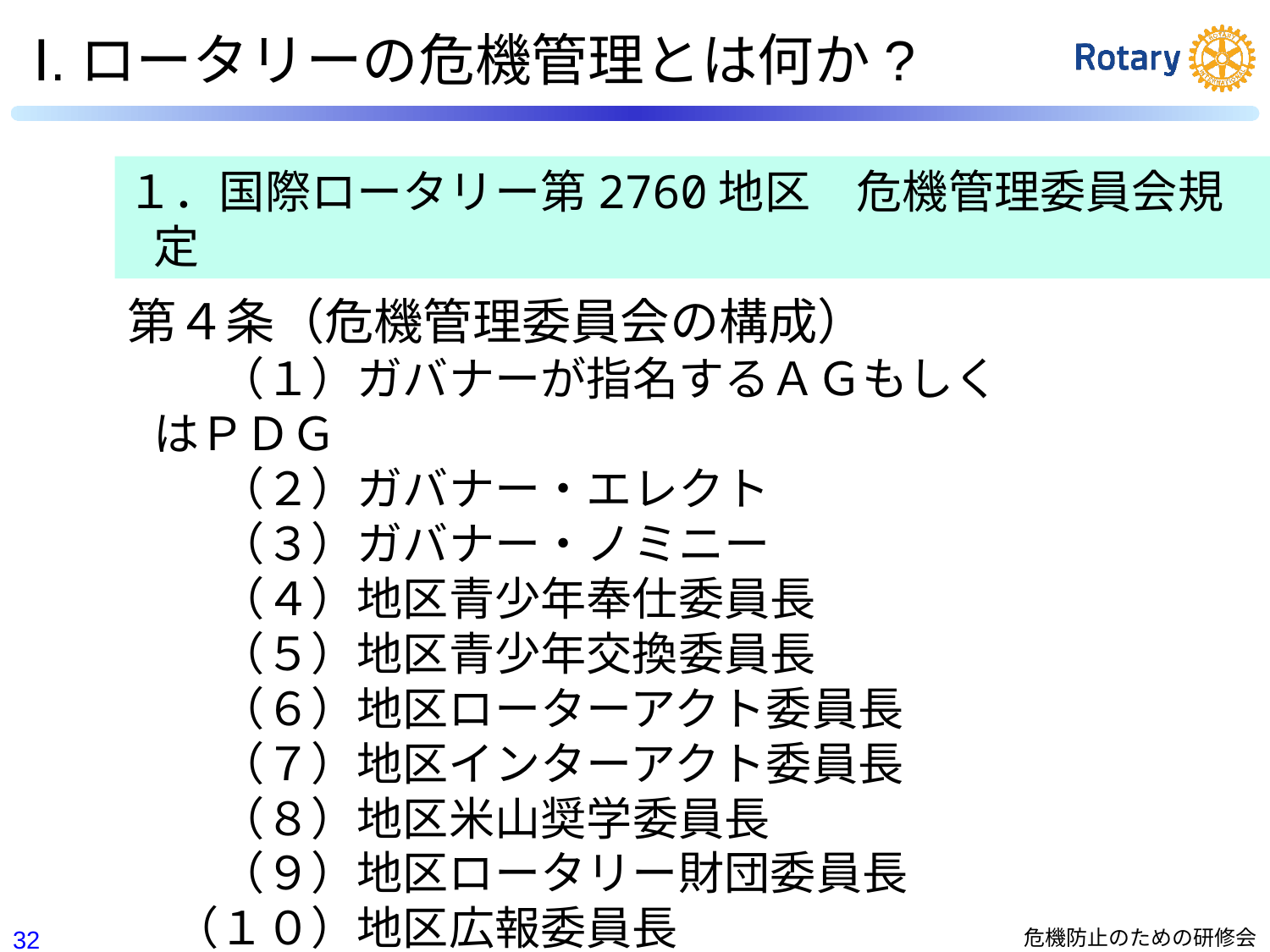

Ⅰ.ロータリーの危機管理とは何か?
１．国際ロータリー第2760地区　危機管理委員会規定
第４条（危機管理委員会の構成）
　　（１）ガバナーが指名するＡＧもしくはＰＤＧ
　　（２）ガバナー・エレクト
　　（３）ガバナー・ノミニー
　　（４）地区青少年奉仕委員長
　　（５）地区青少年交換委員長
　　（６）地区ローターアクト委員長
　　（７）地区インターアクト委員長
　　（８）地区米山奨学委員長
　　（９）地区ロータリー財団委員長
　（１０）地区広報委員長
32
危機防止のための研修会